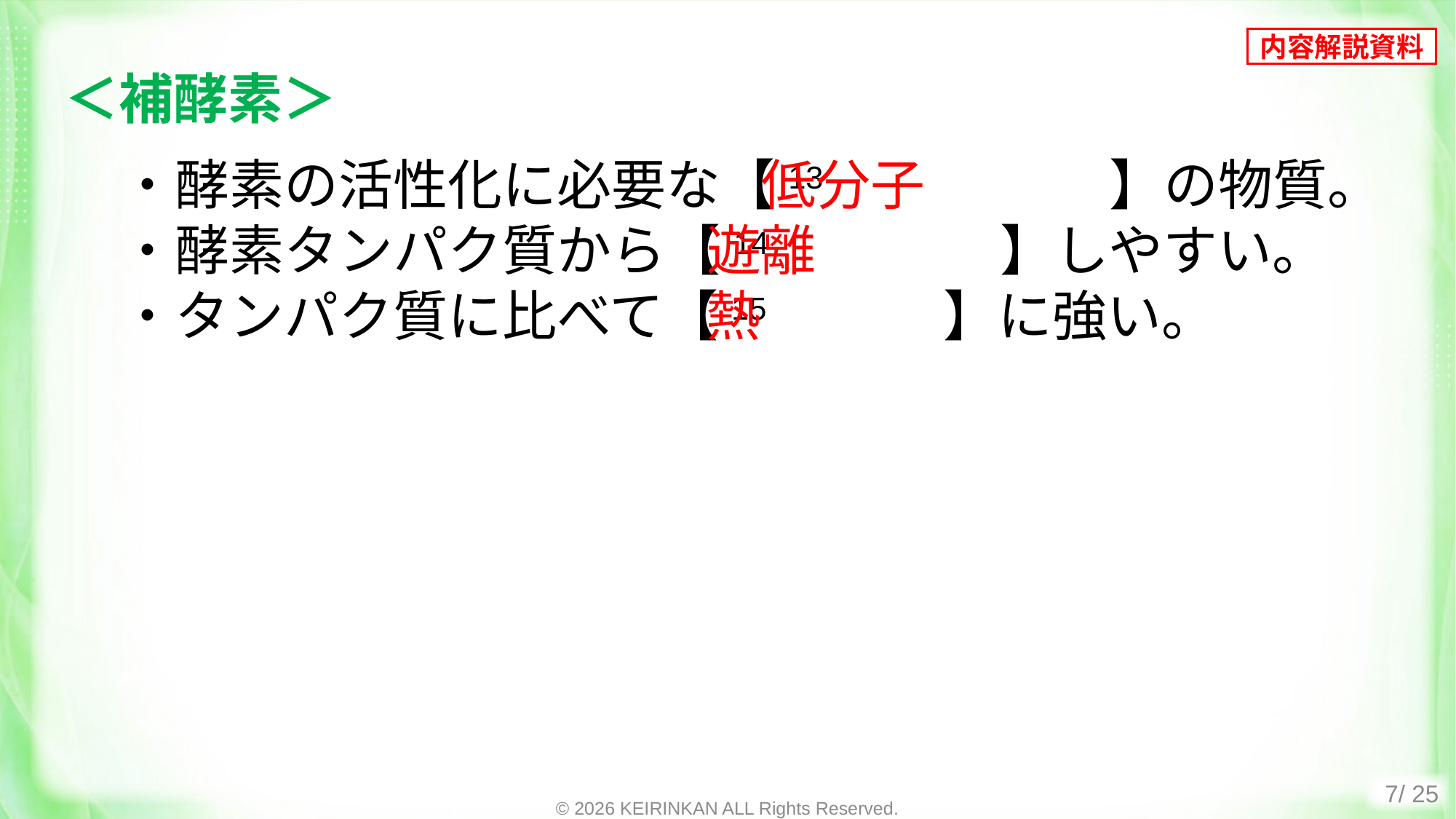

＜補酵素＞
・酵素の活性化に必要な【13　低分子　】の物質。
・酵素タンパク質から【14　遊離　】しやすい。
・タンパク質に比べて【15　熱　】に強い。

低分子
遊離
熱
© 2026 KEIRINKAN ALL Rights Reserved.